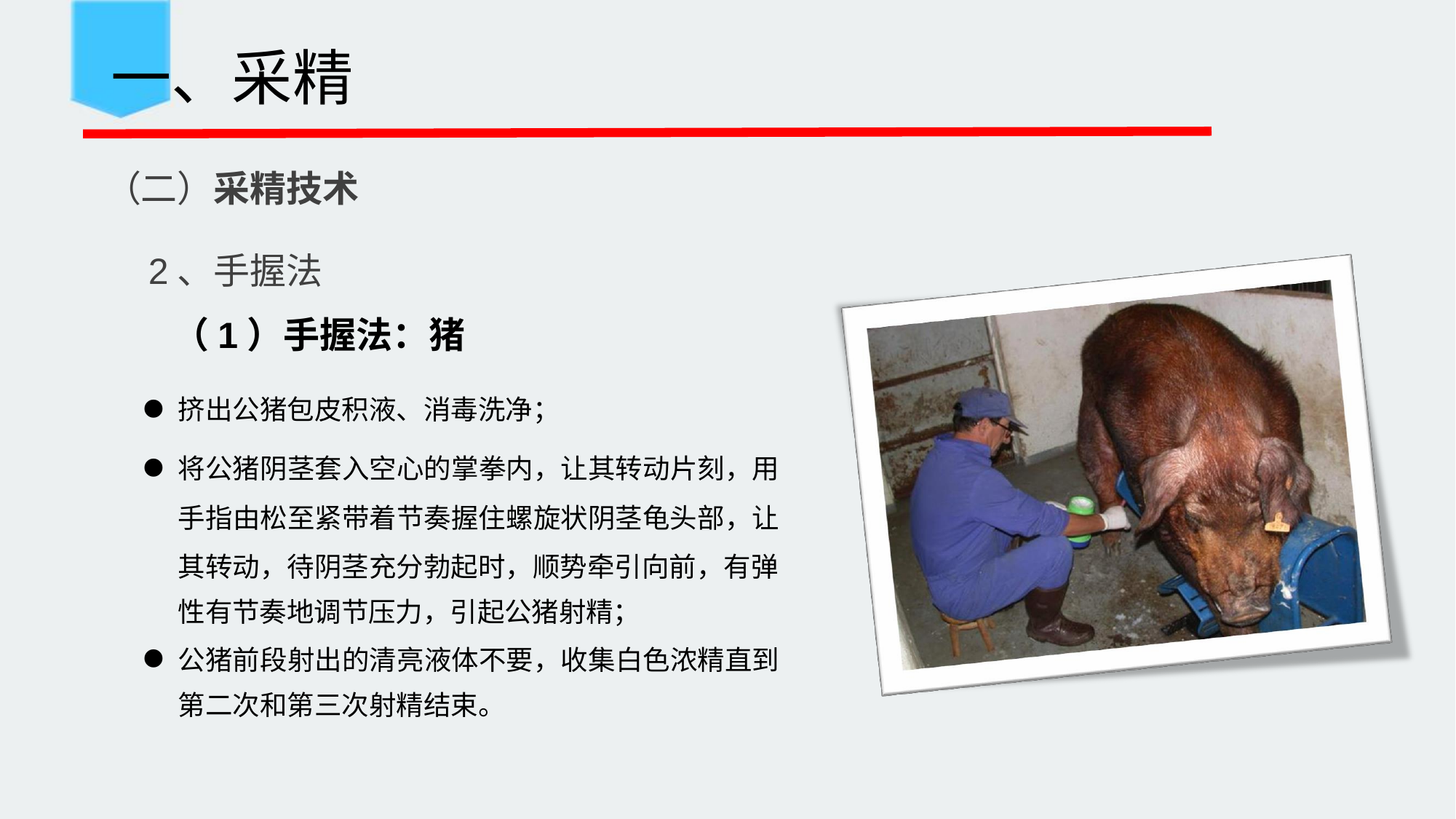

一、采精
  （二）采精技术

2、手握法
（1）手握法：猪
挤出公猪包皮积液、消毒洗净；
将公猪阴茎套入空心的掌拳内，让其转动片刻，用 手指由松至紧带着节奏握住螺旋状阴茎龟头部，让 其转动，待阴茎充分勃起时，顺势牵引向前，有弹
性有节奏地调节压力，引起公猪射精；
公猪前段射出的清亮液体不要，收集白色浓精直到 第二次和第三次射精结束。